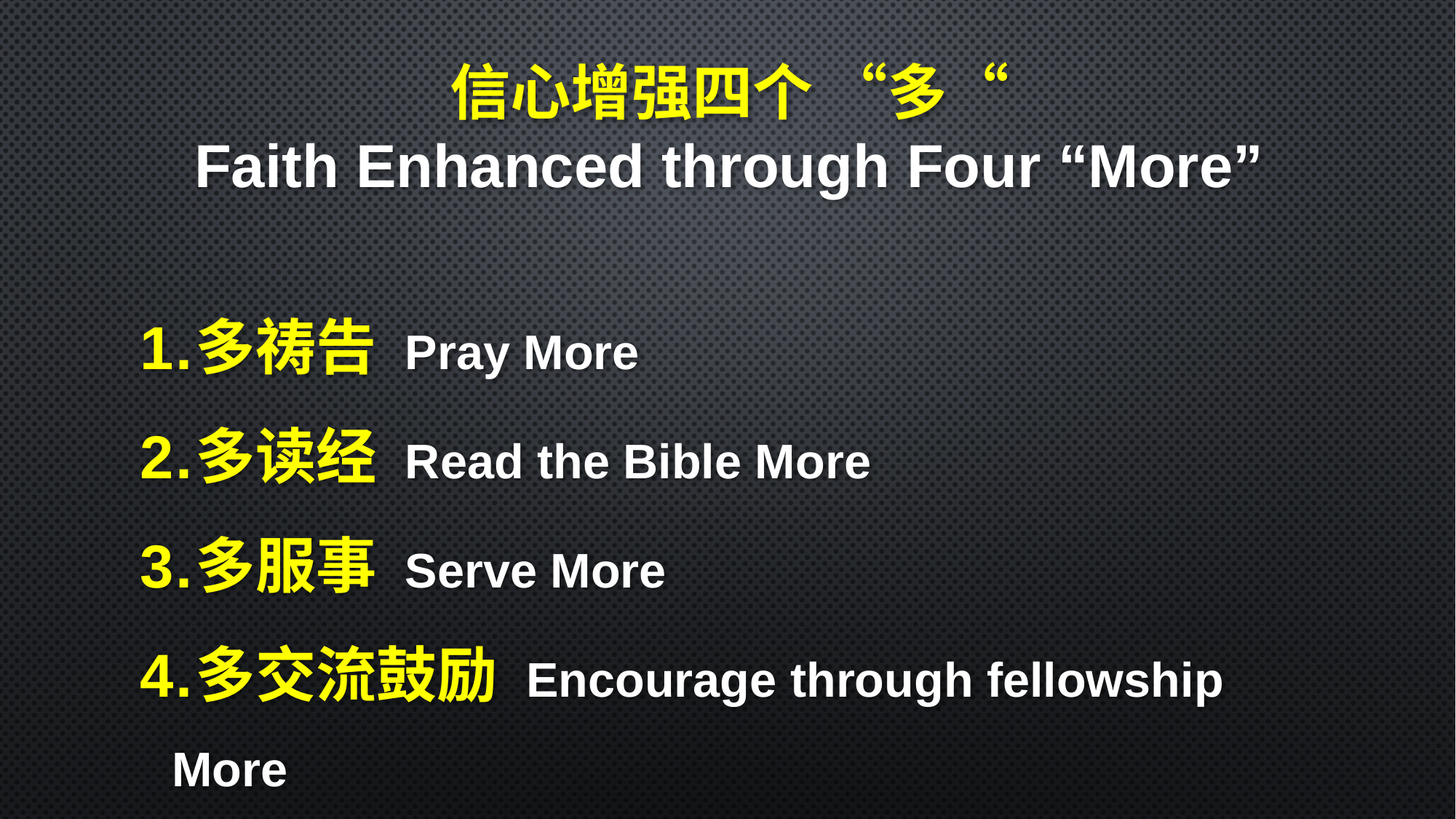

信心增强四个 “多“
Faith Enhanced through Four “More”

多祷告 Pray More
多读经 Read the Bible More
多服事 Serve More
多交流鼓励 Encourage through fellowship More